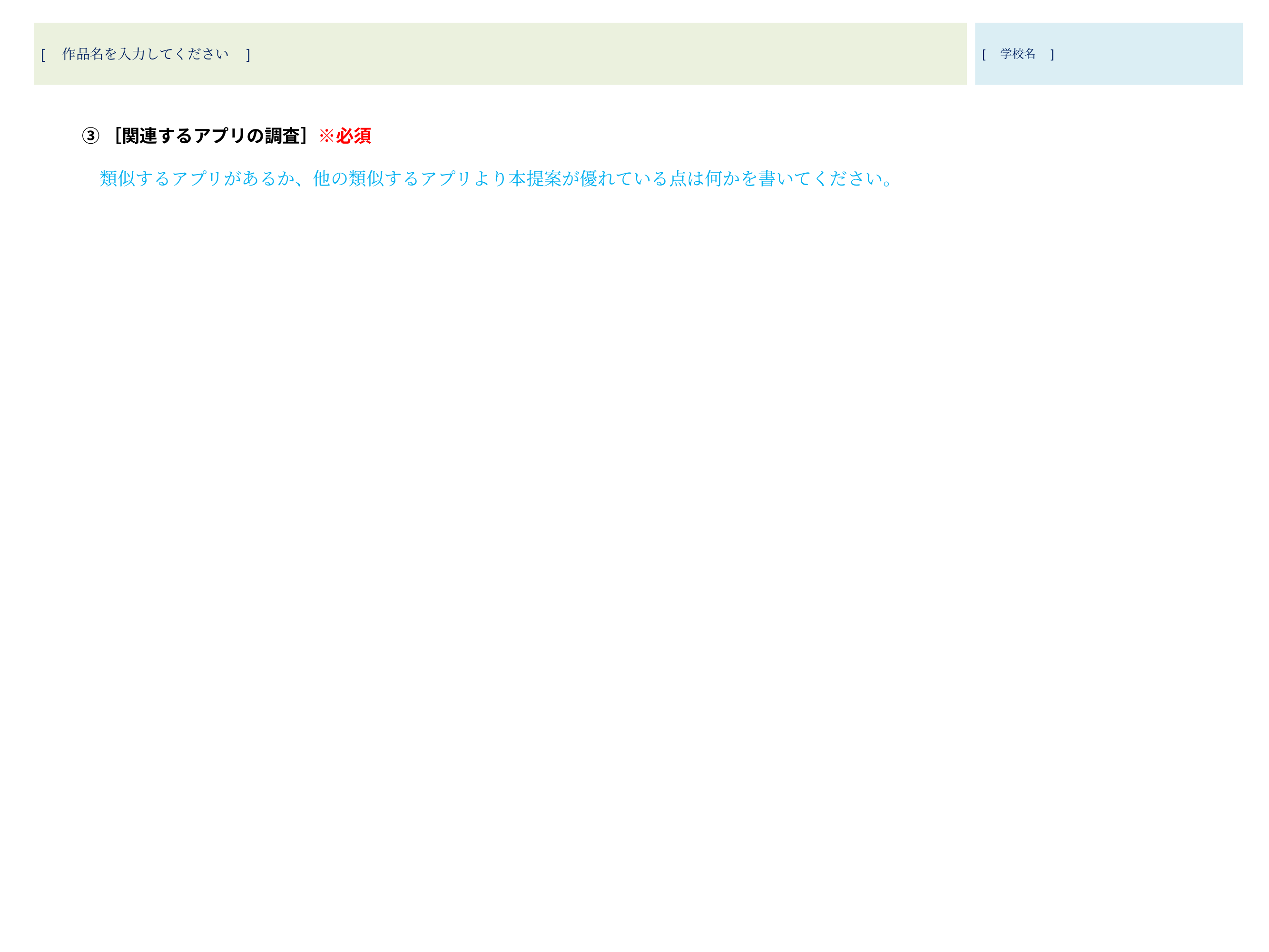

[　作品名を入力してください　]
[　学校名　]
③［関連するアプリの調査］※必須

　類似するアプリがあるか、他の類似するアプリより本提案が優れている点は何かを書いてください。